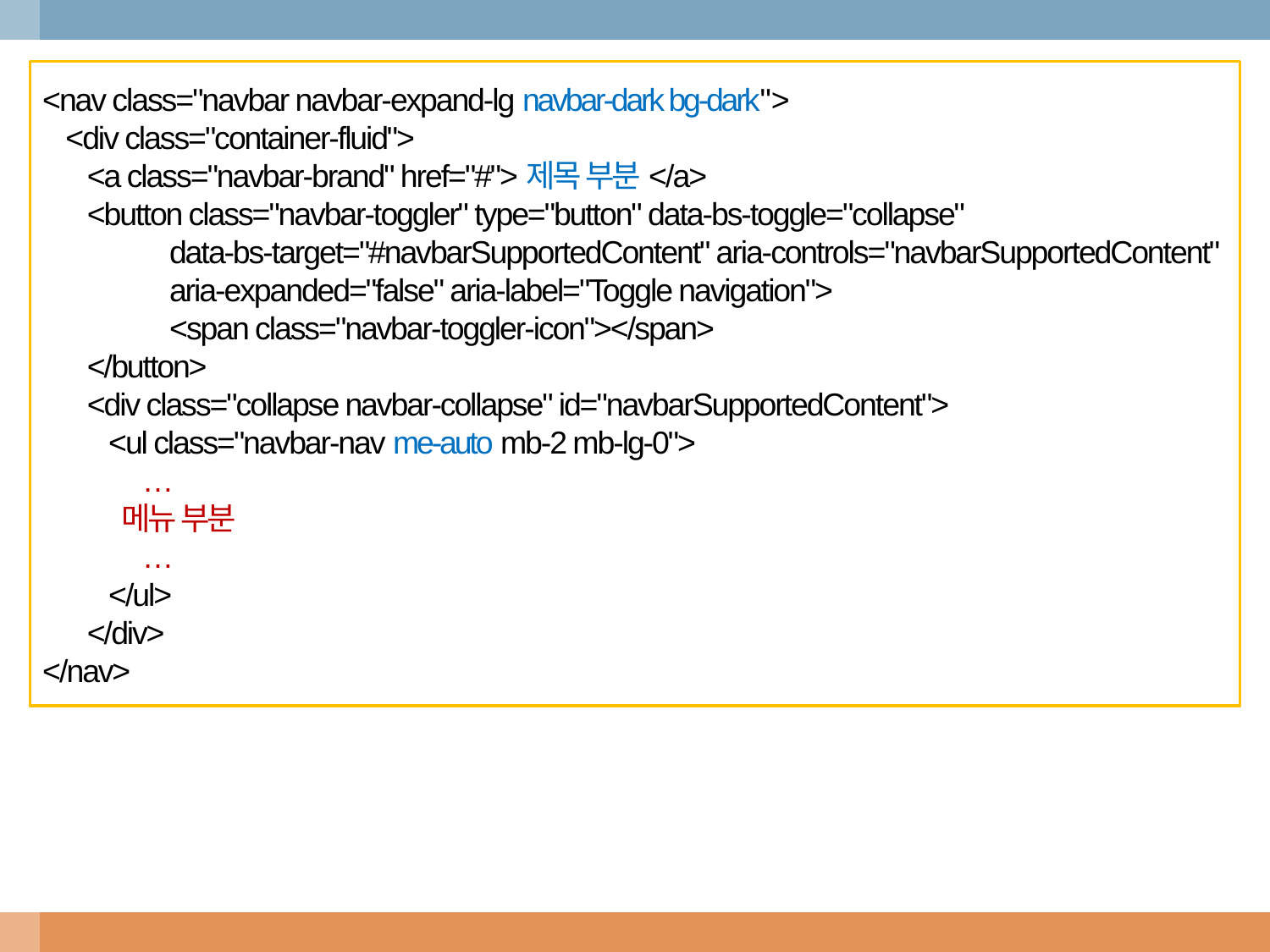

<nav class="navbar navbar-expand-lg navbar-dark bg-dark">
   <div class="container-fluid">
      <a class="navbar-brand" href="#">제목 부분</a>
      <button class="navbar-toggler" type="button" data-bs-toggle="collapse"
	data-bs-target="#navbarSupportedContent" aria-controls="navbarSupportedContent"
	aria-expanded="false" aria-label="Toggle navigation">
	<span class="navbar-toggler-icon"></span>
      </button>
      <div class="collapse navbar-collapse" id="navbarSupportedContent">
         <ul class="navbar-nav me-auto mb-2 mb-lg-0">
                …
           메뉴 부분
                …
         </ul>
      </div>
</nav>